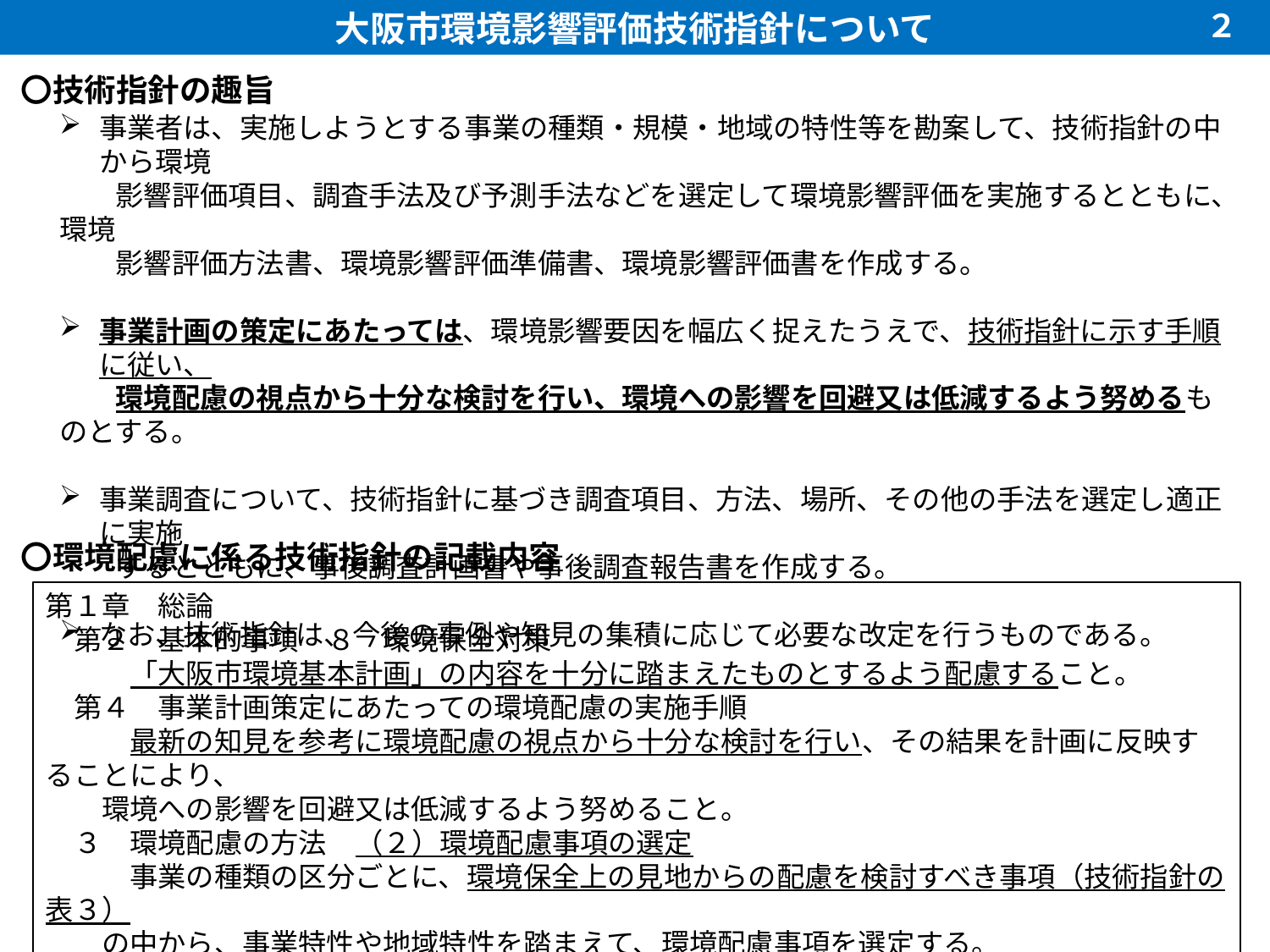

大阪市環境影響評価技術指針について
２
〇技術指針の趣旨
事業者は、実施しようとする事業の種類・規模・地域の特性等を勘案して、技術指針の中から環境
　　影響評価項目、調査手法及び予測手法などを選定して環境影響評価を実施するとともに、環境
　　影響評価方法書、環境影響評価準備書、環境影響評価書を作成する。

事業計画の策定にあたっては、環境影響要因を幅広く捉えたうえで、技術指針に示す手順に従い、
　　環境配慮の視点から十分な検討を行い、環境への影響を回避又は低減するよう努めるものとする。

事業調査について、技術指針に基づき調査項目、方法、場所、その他の手法を選定し適正に実施
　　するとともに、事後調査計画書や事後調査報告書を作成する。

なお、技術指針は、今後の事例や知見の集積に応じて必要な改定を行うものである。
〇環境配慮に係る技術指針の記載内容
第１章　総論
　第２　基本的事項　８　環境保全対策
　　　「大阪市環境基本計画」の内容を十分に踏まえたものとするよう配慮すること。
　第４　事業計画策定にあたっての環境配慮の実施手順
　　　最新の知見を参考に環境配慮の視点から十分な検討を行い、その結果を計画に反映することにより、
　　環境への影響を回避又は低減するよう努めること。
　３　環境配慮の方法　（２）環境配慮事項の選定
　　　事業の種類の区分ごとに、環境保全上の見地からの配慮を検討すべき事項（技術指針の表３）
　　の中から、事業特性や地域特性を踏まえて、環境配慮事項を選定する。